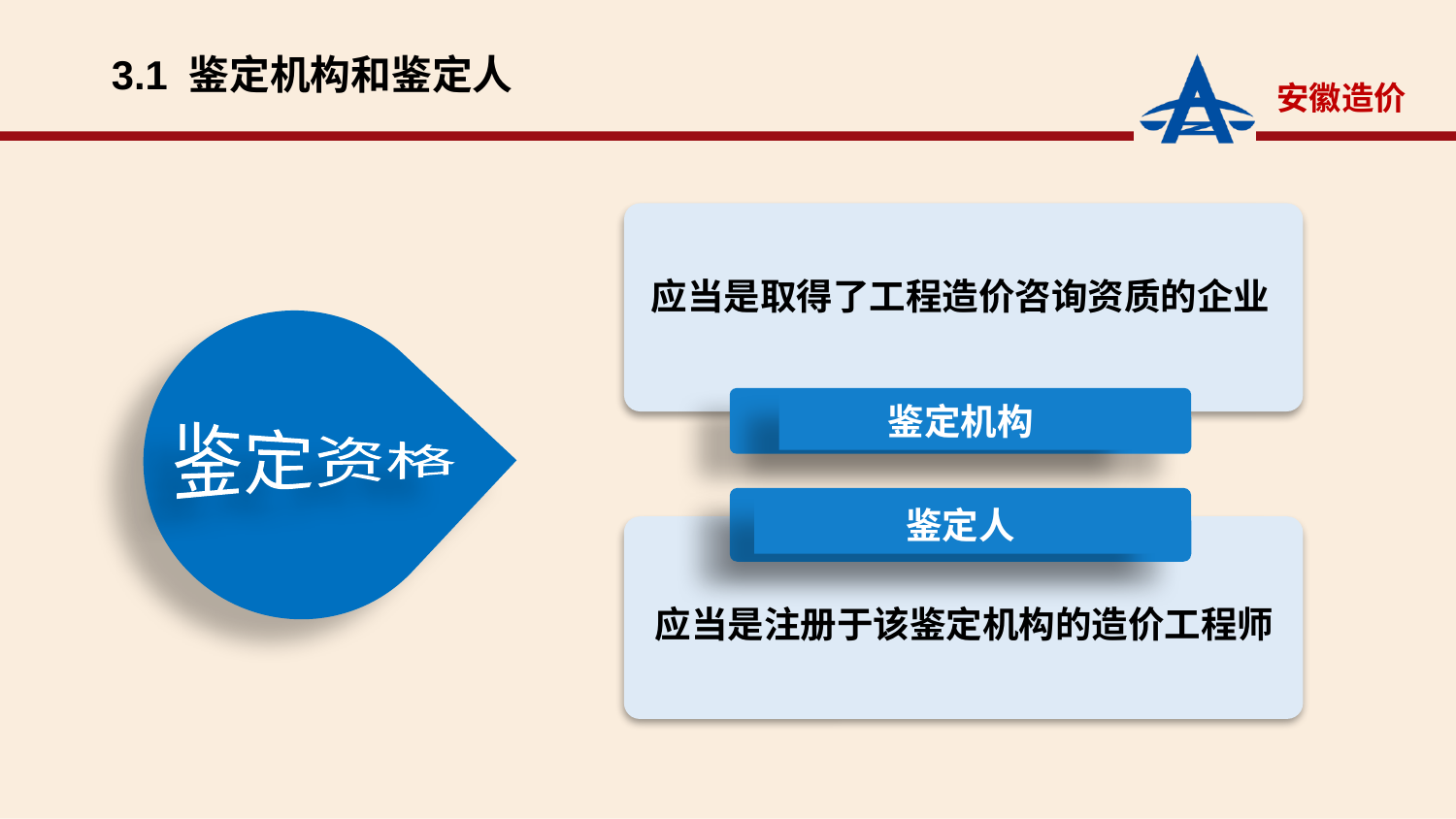

3.1 鉴定机构和鉴定人

应当是取得了工程造价咨询资质的企业

鉴定资格

鉴定机构

鉴定人

应当是注册于该鉴定机构的造价工程师